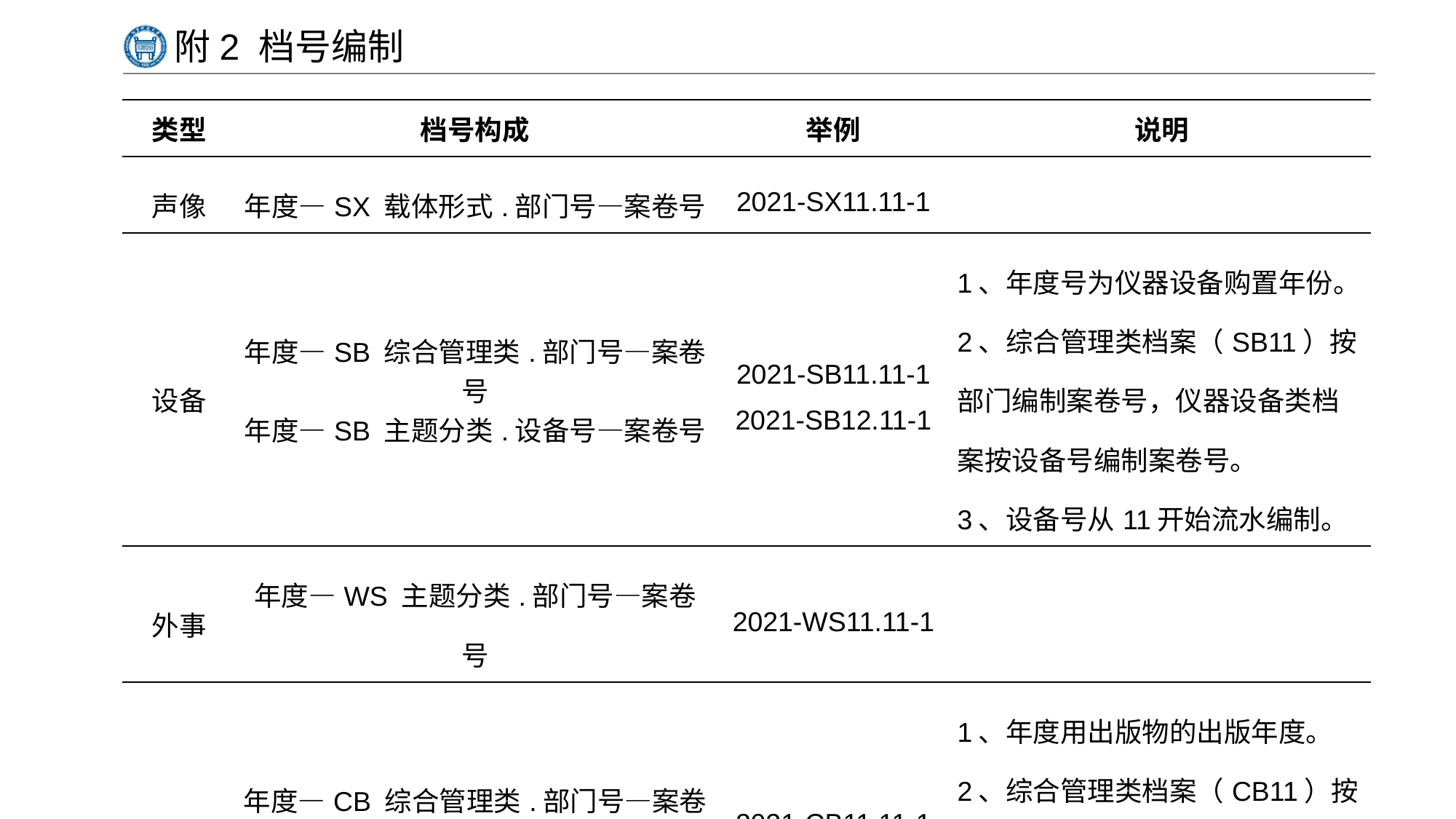

# 附2 档号编制
| 类型 | 档号构成 | 举例 | 说明 |
| --- | --- | --- | --- |
| 声像 | 年度—SX 载体形式.部门号—案卷号 | 2021-SX11.11-1 |  |
| 设备 | 年度—SB 综合管理类.部门号—案卷号 年度—SB 主题分类.设备号—案卷号 | 2021-SB11.11-1 2021-SB12.11-1 | 1、年度号为仪器设备购置年份。 2、综合管理类档案（SB11）按部门编制案卷号，仪器设备类档案按设备号编制案卷号。 3、设备号从11开始流水编制。 |
| 外事 | 年度—WS 主题分类.部门号—案卷号 | 2021-WS11.11-1 |  |
| 出版 | 年度—CB 综合管理类.部门号—案卷号 年度—CB 主题分类.项目号—案卷号 | 2021-CB11.11-1 2021-CB11.11-1 | 1、年度用出版物的出版年度。 2、综合管理类档案（CB11）按部门编制案卷号，其他主题分类按项目号编制案卷号，项目号从11开始流水编制。 |